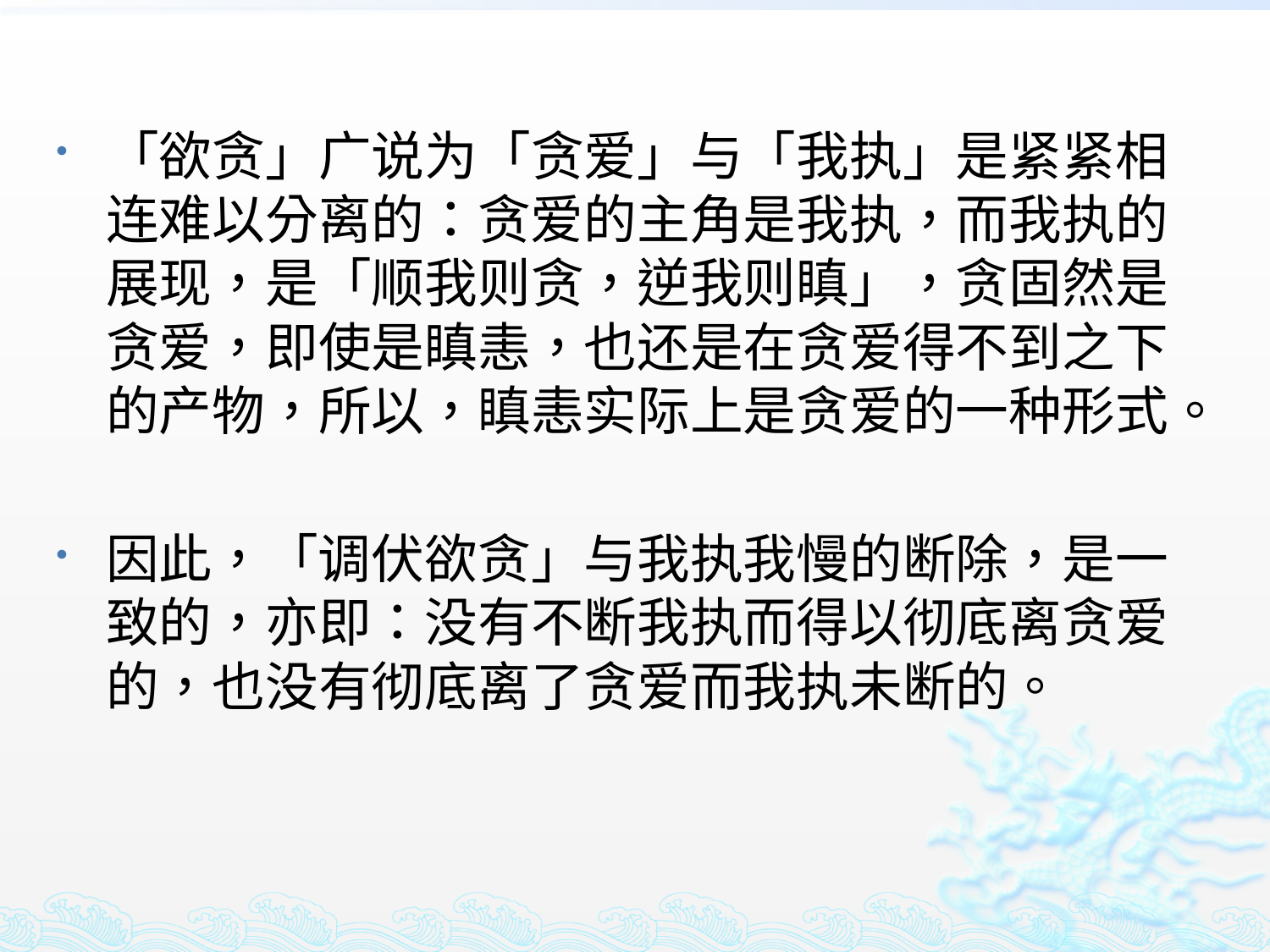

「欲贪」广说为「贪爱」与「我执」是紧紧相连难以分离的：贪爱的主角是我执，而我执的展现，是「顺我则贪，逆我则瞋」，贪固然是贪爱，即使是瞋恚，也还是在贪爱得不到之下的产物，所以，瞋恚实际上是贪爱的一种形式。

因此，「调伏欲贪」与我执我慢的断除，是一致的，亦即：没有不断我执而得以彻底离贪爱的，也没有彻底离了贪爱而我执未断的。